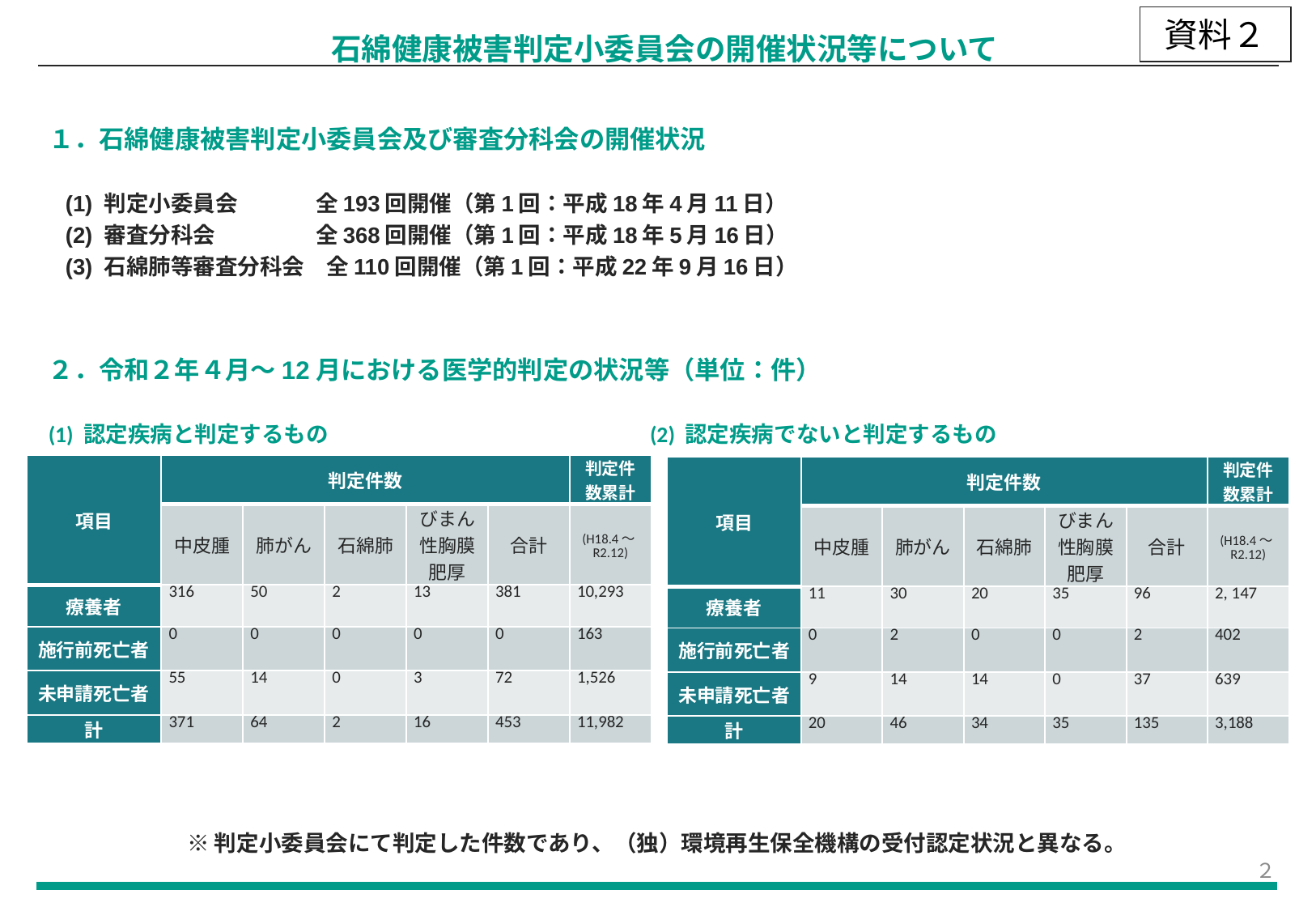

資料２
石綿健康被害判定小委員会の開催状況等について

１．石綿健康被害判定小委員会及び審査分科会の開催状況

(1) 判定小委員会　	　全193回開催（第1回：平成18年4月11日）
(2) 審査分科会	　全368回開催（第1回：平成18年5月16日）
(3) 石綿肺等審査分科会　全110回開催（第1回：平成22年9月16日）

２．令和２年４月～12月における医学的判定の状況等（単位：件）

(1) 認定疾病と判定するもの　　　　　　　　　　　　　　 (2) 認定疾病でないと判定するもの

※判定小委員会にて判定した件数であり、（独）環境再生保全機構の受付認定状況と異なる。
| 項目 | 判定件数 |  |  |  |  | 判定件数累計 |
| --- | --- | --- | --- | --- | --- | --- |
|  | 中皮腫 | 肺がん | 石綿肺 | びまん性胸膜肥厚 | 合計 | (H18.4～R2.12) |
| 療養者 | 316 | 50 | 2 | 13 | 381 | 10,293 |
| 施行前死亡者 | 0 | 0 | 0 | 0 | 0 | 163 |
| 未申請死亡者 | 55 | 14 | 0 | 3 | 72 | 1,526 |
| 計 | 371 | 64 | 2 | 16 | 453 | 11,982 |
| 項目 | 判定件数 |  |  |  |  | 判定件数累計 |
| --- | --- | --- | --- | --- | --- | --- |
|  | 中皮腫 | 肺がん | 石綿肺 | びまん性胸膜肥厚 | 合計 | (H18.4～R2.12) |
| 療養者 | 11 | 30 | 20 | 35 | 96 | 2, 147 |
| 施行前死亡者 | 0 | 2 | 0 | 0 | 2 | 402 |
| 未申請死亡者 | 9 | 14 | 14 | 0 | 37 | 639 |
| 計 | 20 | 46 | 34 | 35 | 135 | 3,188 |
２